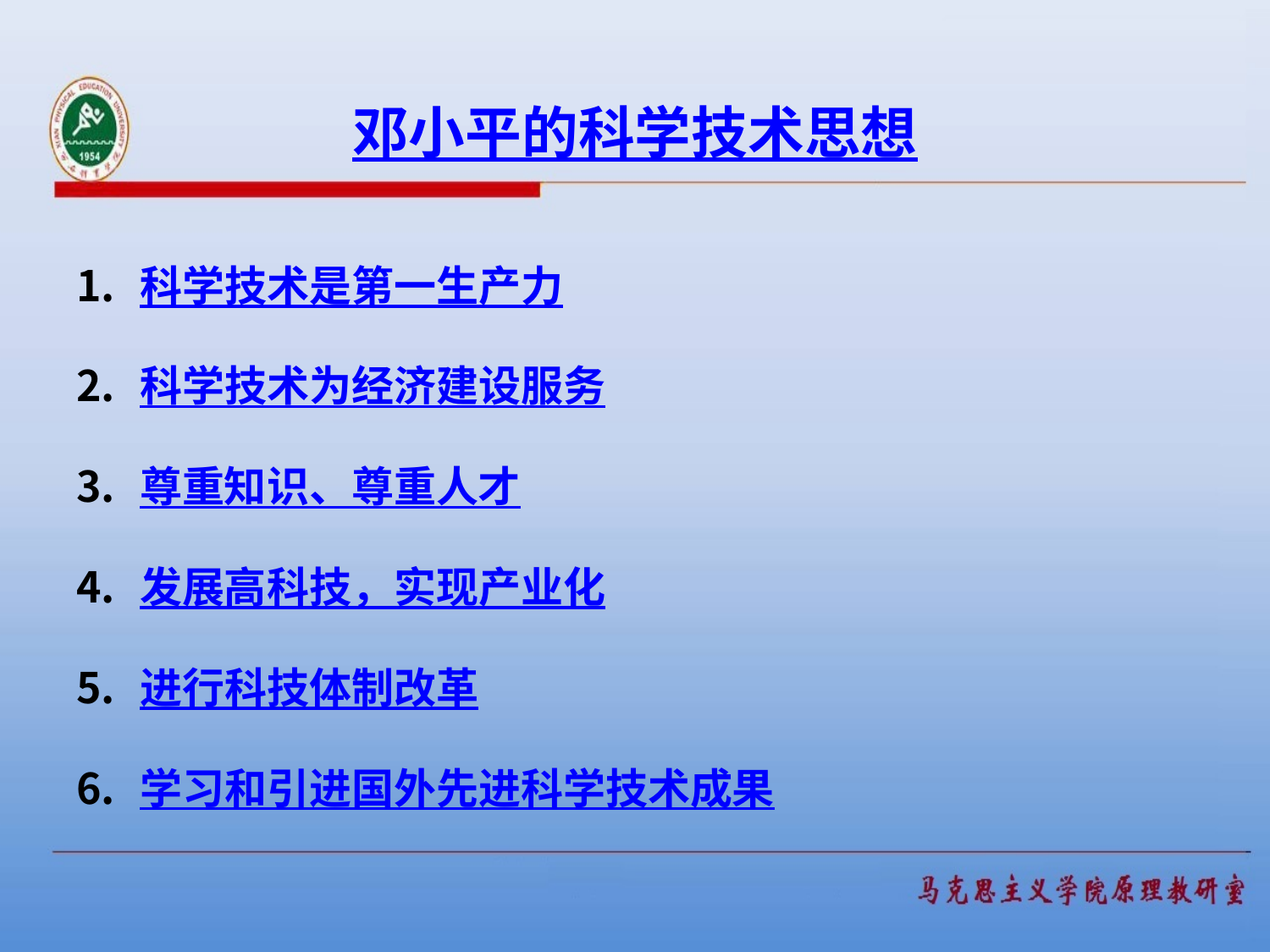

# 邓小平的科学技术思想
科学技术是第一生产力
科学技术为经济建设服务
尊重知识、尊重人才
发展高科技，实现产业化
进行科技体制改革
学习和引进国外先进科学技术成果